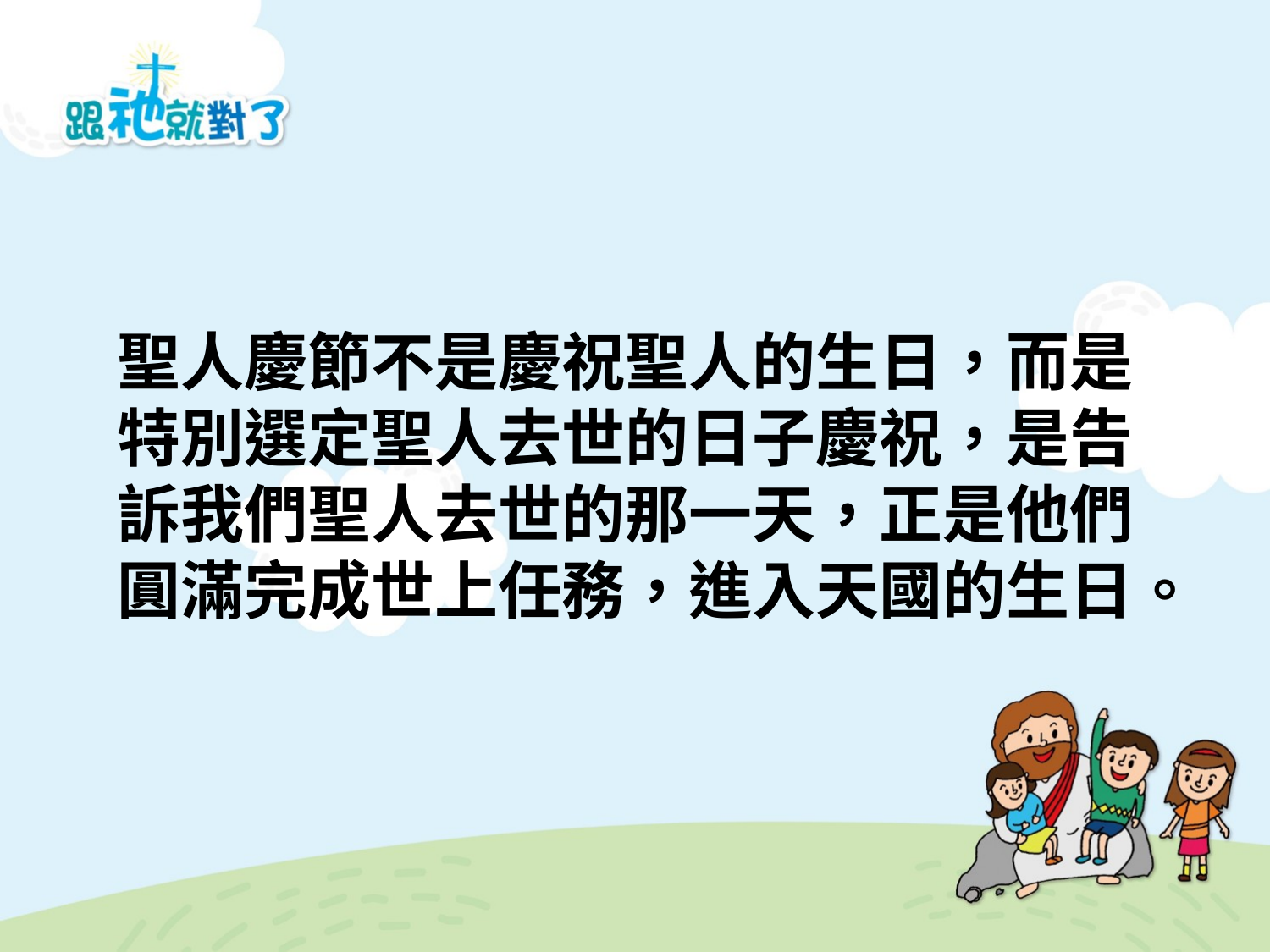

聖人慶節不是慶祝聖人的生日，而是特別選定聖人去世的日子慶祝，是告訴我們聖人去世的那一天，正是他們圓滿完成世上任務，進入天國的生日。